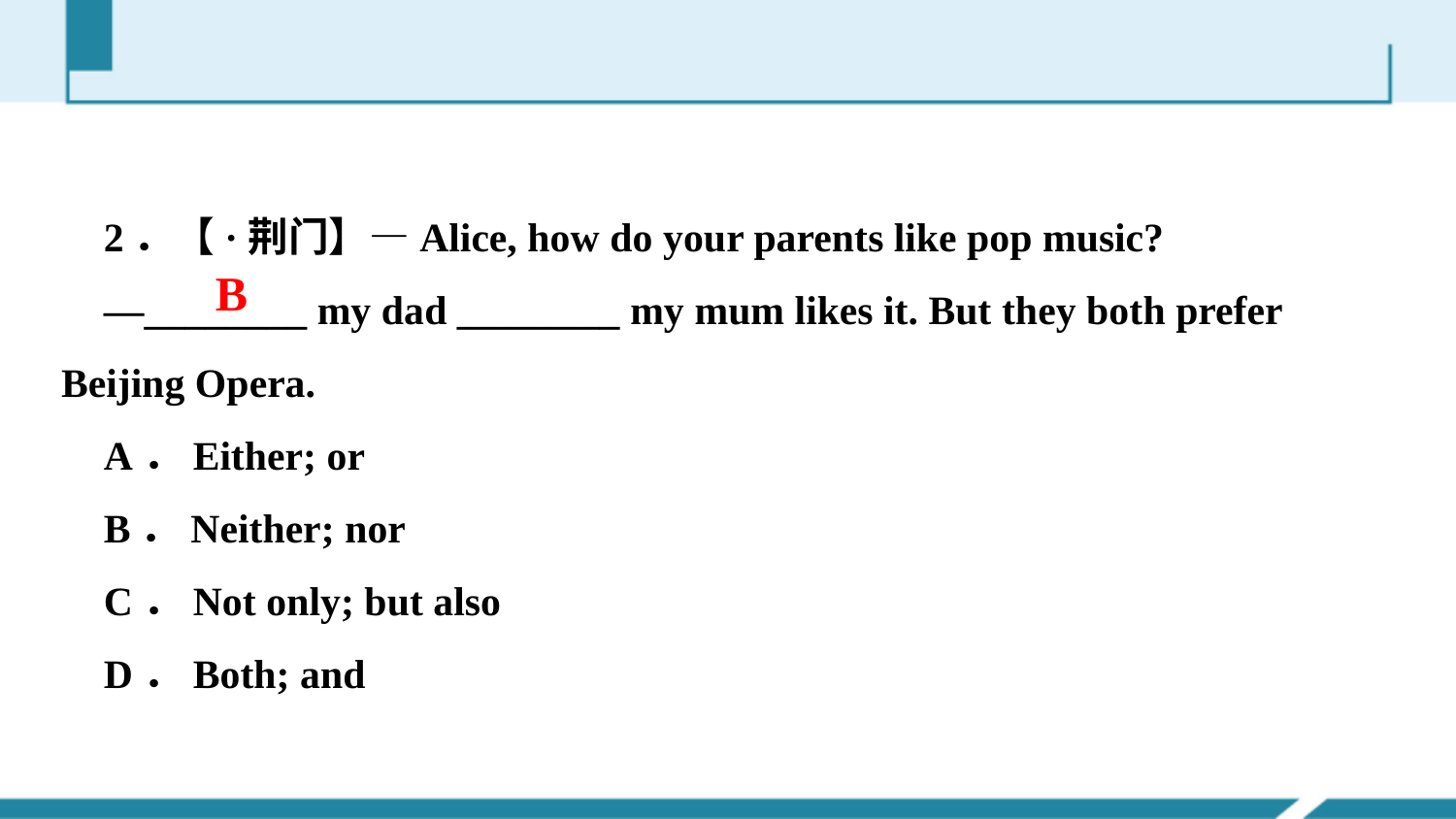

2．【·荆门】—Alice, how do your parents like pop music?
—________ my dad ________ my mum likes it. But they both prefer Beijing Opera.
A．Either; or
B．Neither; nor
C．Not only; but also
D．Both; and
B